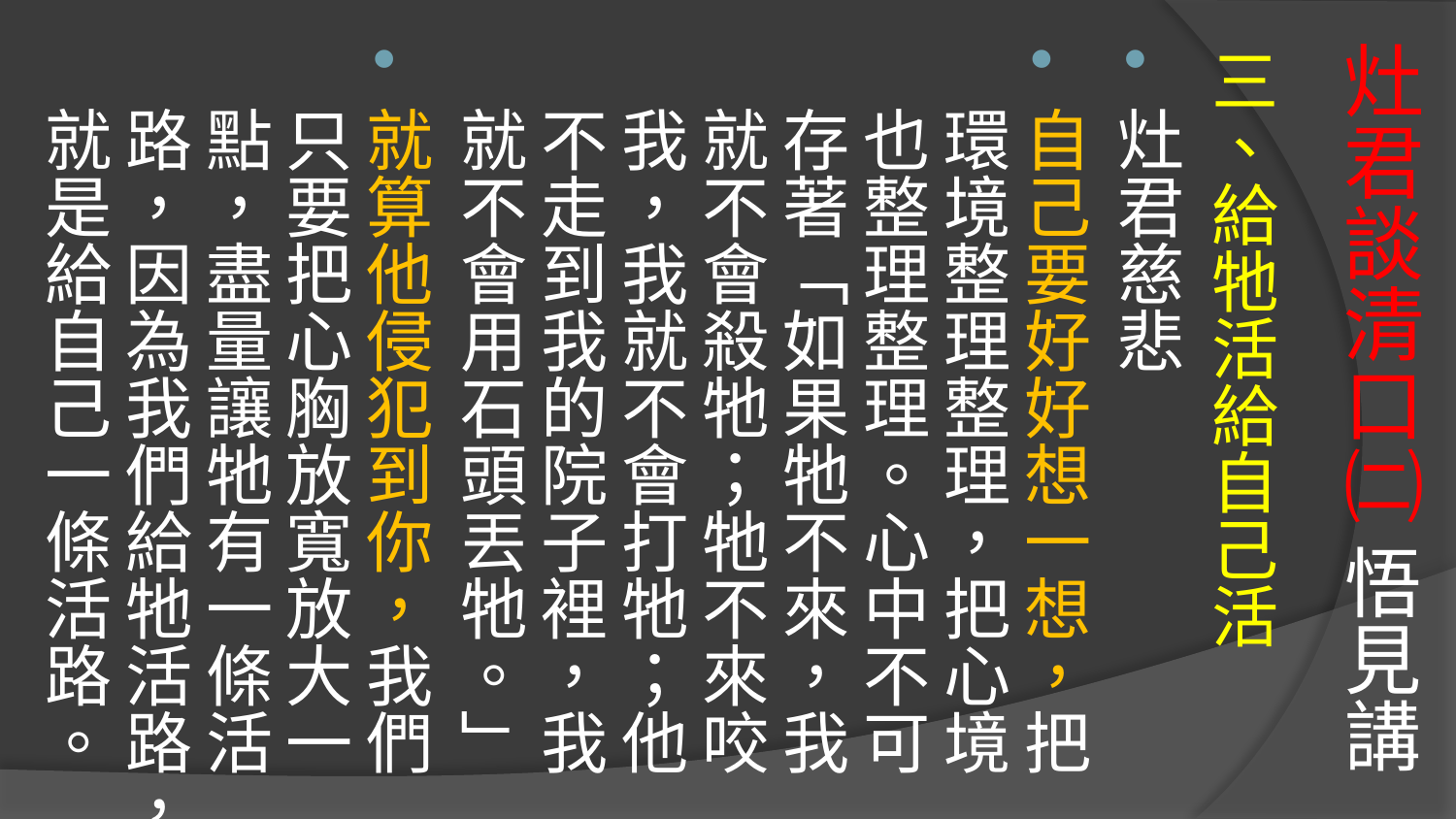

# 灶君談清口㈡ 悟見講
三、給牠活給自己活
灶君慈悲
自己要好好想一想，把環境整理整理，把心境也整理整理。心中不可存著「如果牠不來，我就不會殺牠；牠不來咬我，我就不會打牠；他不走到我的院子裡，我就不會用石頭丟牠。」
就算他侵犯到你，我們只要把心胸放寬放大一點，盡量讓牠有一條活路，因為我們給牠活路，就是給自己一條活路。